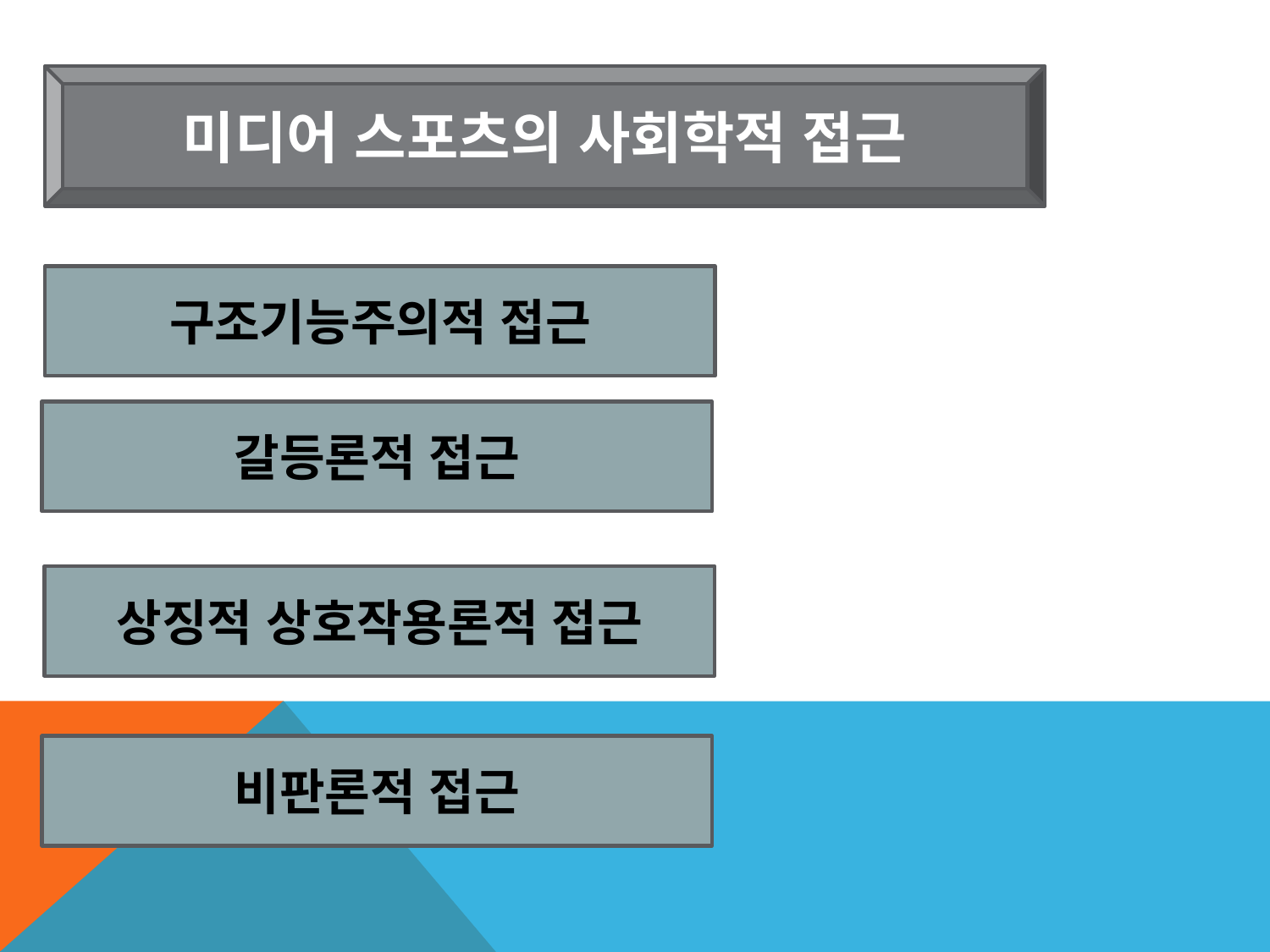

미디어 스포츠의 사회학적 접근
구조기능주의적 접근
갈등론적 접근
상징적 상호작용론적 접근
비판론적 접근